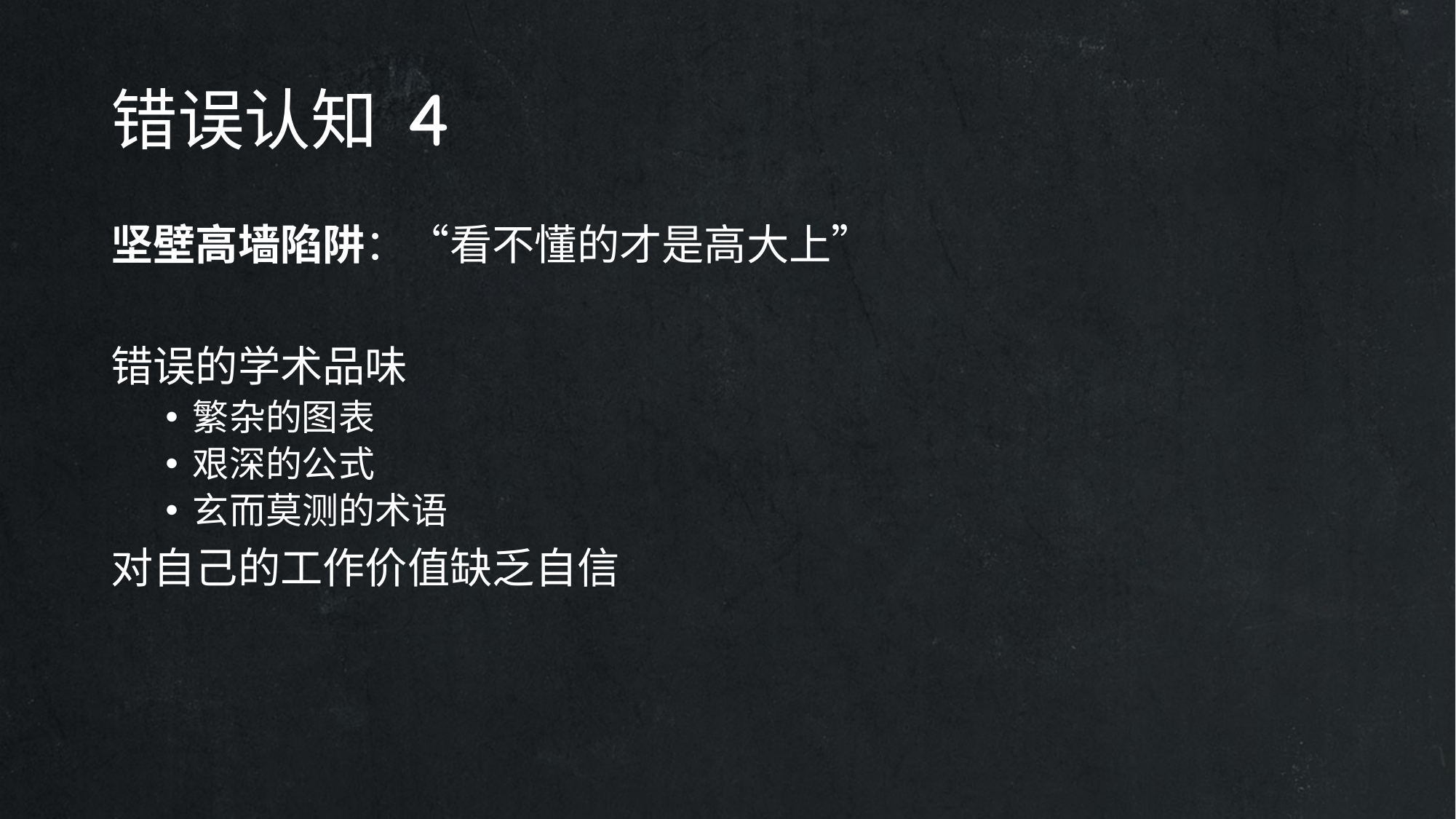

# 错误认知 4
坚壁高墙陷阱：“看不懂的才是高大上”

错误的学术品味
繁杂的图表
艰深的公式
玄而莫测的术语
对自己的工作价值缺乏自信